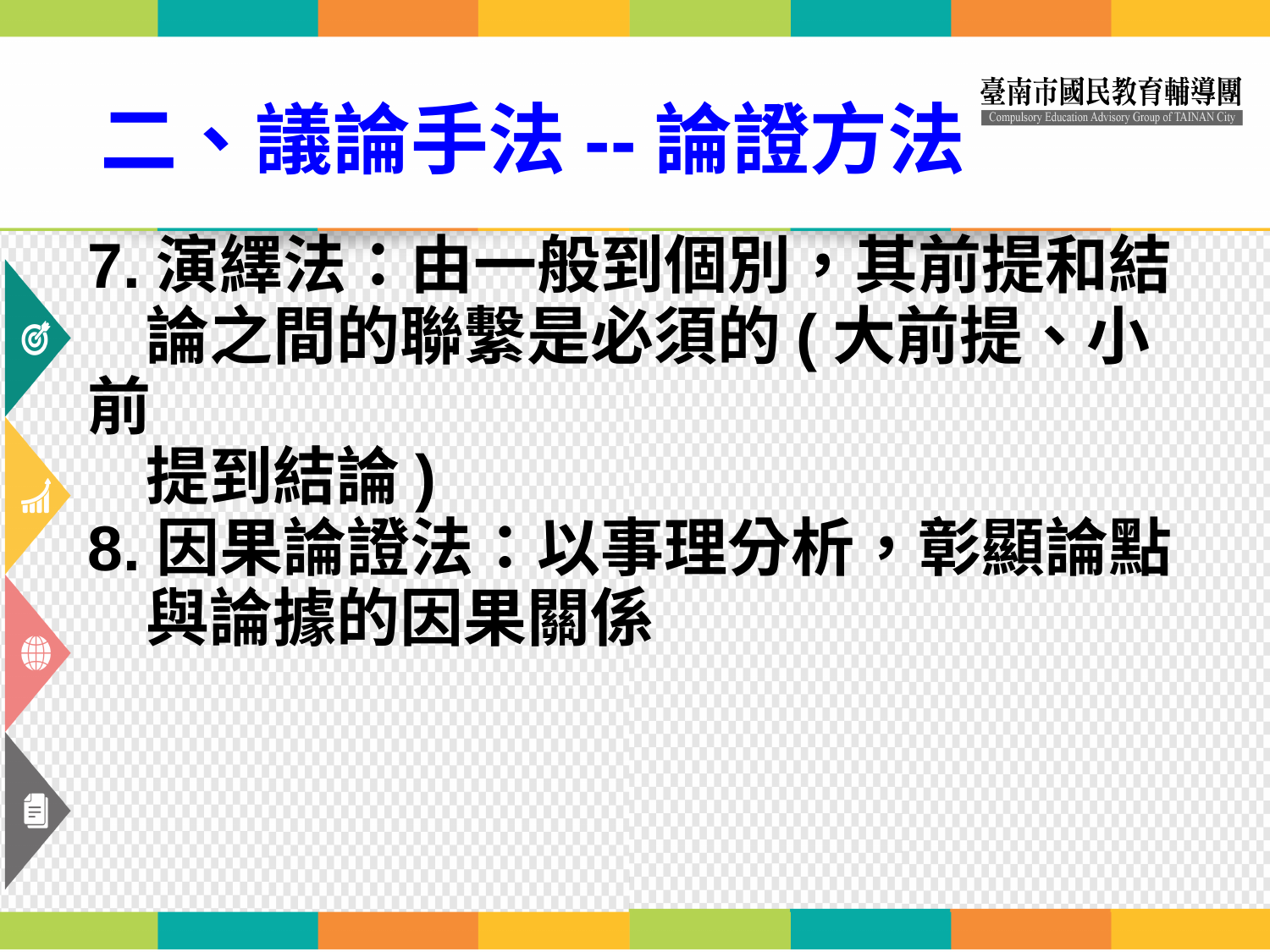

# 二、議論手法--論證方法
7.演繹法：由一般到個別，其前提和結
   論之間的聯繫是必須的(大前提、小前
   提到結論)
8.因果論證法：以事理分析，彰顯論點
   與論據的因果關係